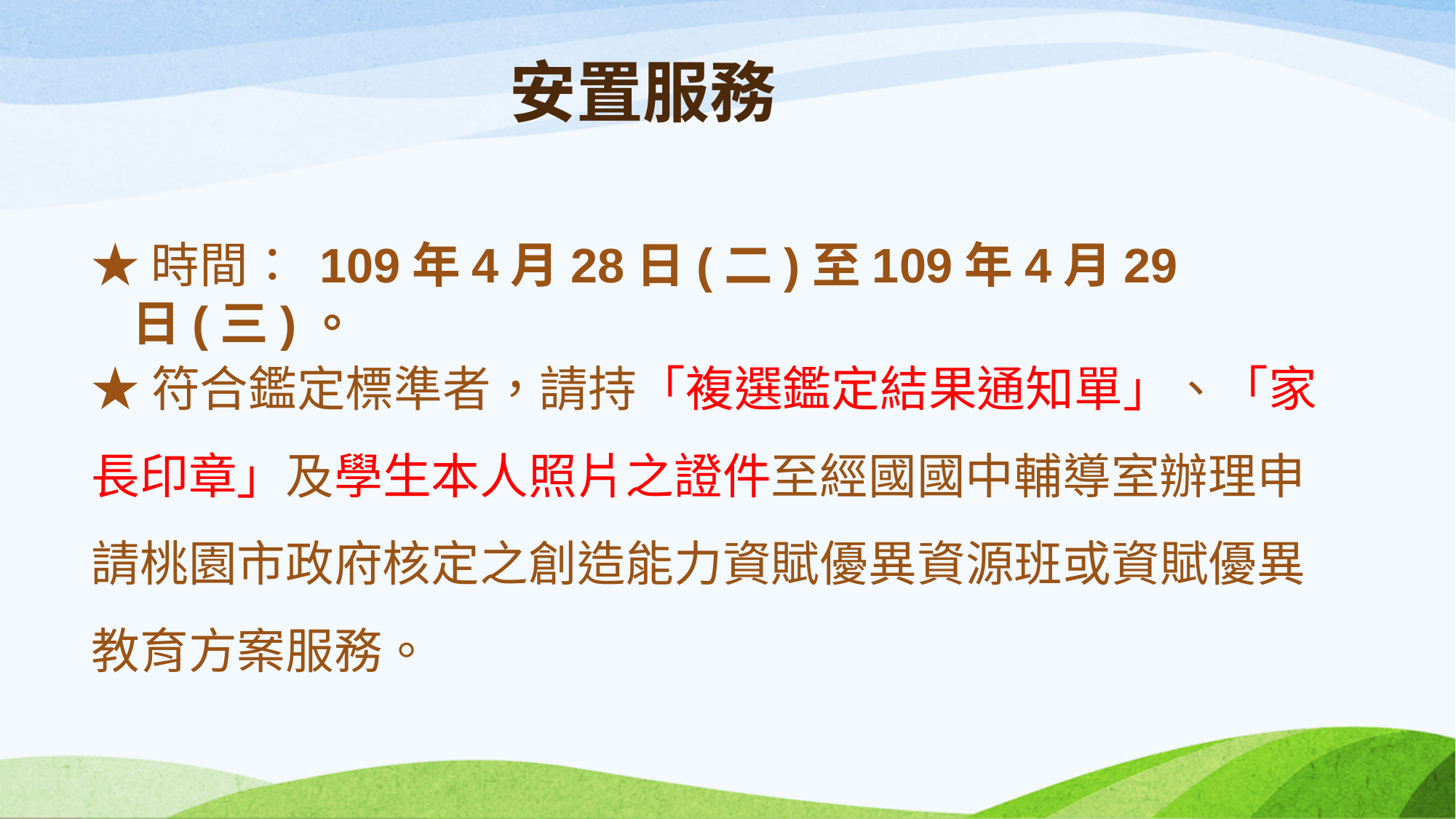

# 安置服務
★時間： 109年4月28日(二)至109年4月29日(三)。
★符合鑑定標準者，請持「複選鑑定結果通知單」、「家長印章」及學生本人照片之證件至經國國中輔導室辦理申請桃園市政府核定之創造能力資賦優異資源班或資賦優異教育方案服務。